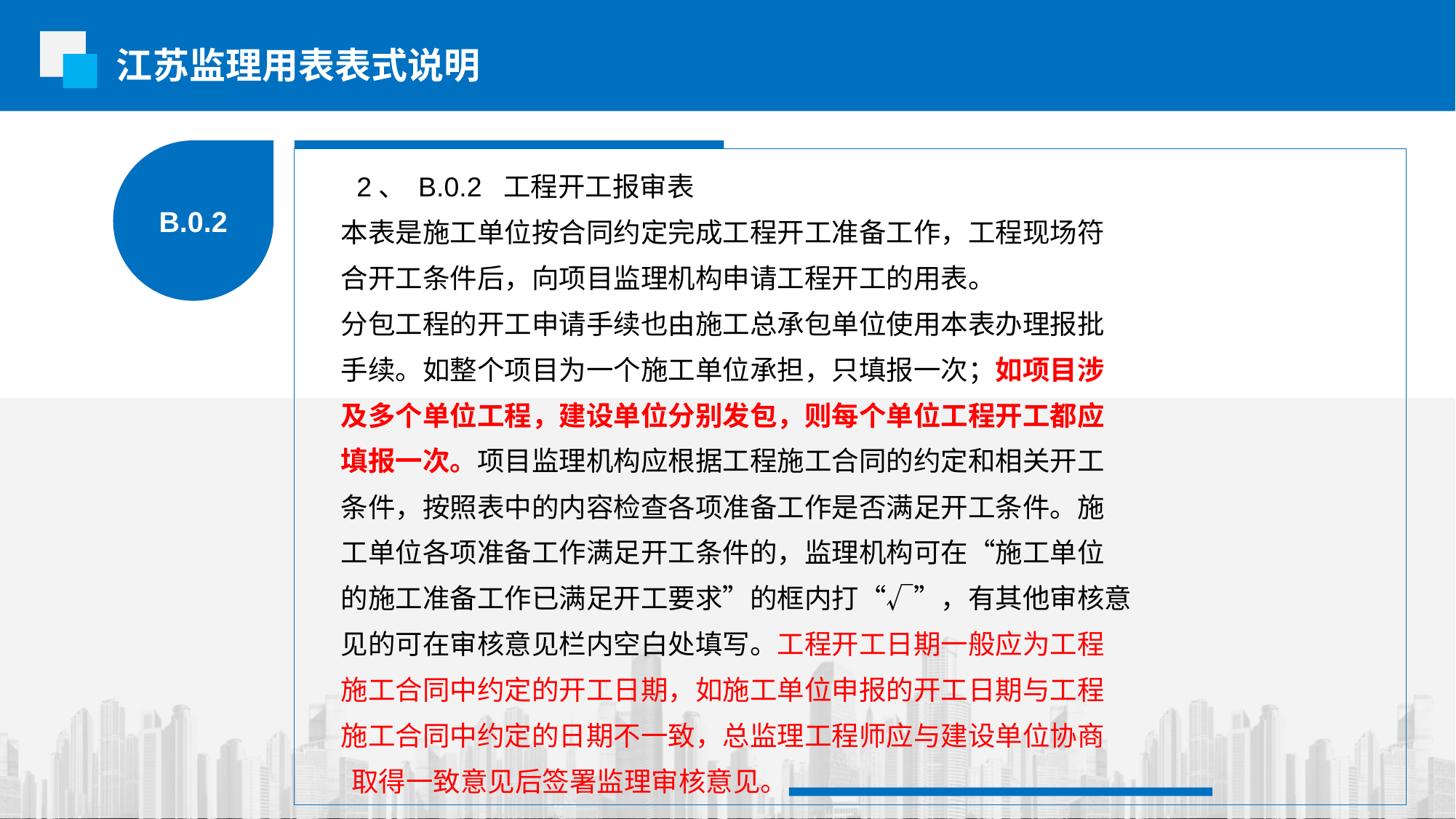

江苏监理用表表式说明

B.0.2
2、 B.0.2  工程开工报审表
本表是施工单位按合同约定完成工程开工准备工作，工程现场符
合开工条件后，向项目监理机构申请工程开工的用表。
分包工程的开工申请手续也由施工总承包单位使用本表办理报批
手续。如整个项目为一个施工单位承担，只填报一次；如项目涉
及多个单位工程，建设单位分别发包，则每个单位工程开工都应
填报一次。项目监理机构应根据工程施工合同的约定和相关开工
条件，按照表中的内容检查各项准备工作是否满足开工条件。施
工单位各项准备工作满足开工条件的，监理机构可在“施工单位
的施工准备工作已满足开工要求”的框内打“√”，有其他审核意
见的可在审核意见栏内空白处填写。工程开工日期一般应为工程
施工合同中约定的开工日期，如施工单位申报的开工日期与工程
施工合同中约定的日期不一致，总监理工程师应与建设单位协商
取得一致意见后签署监理审核意见。